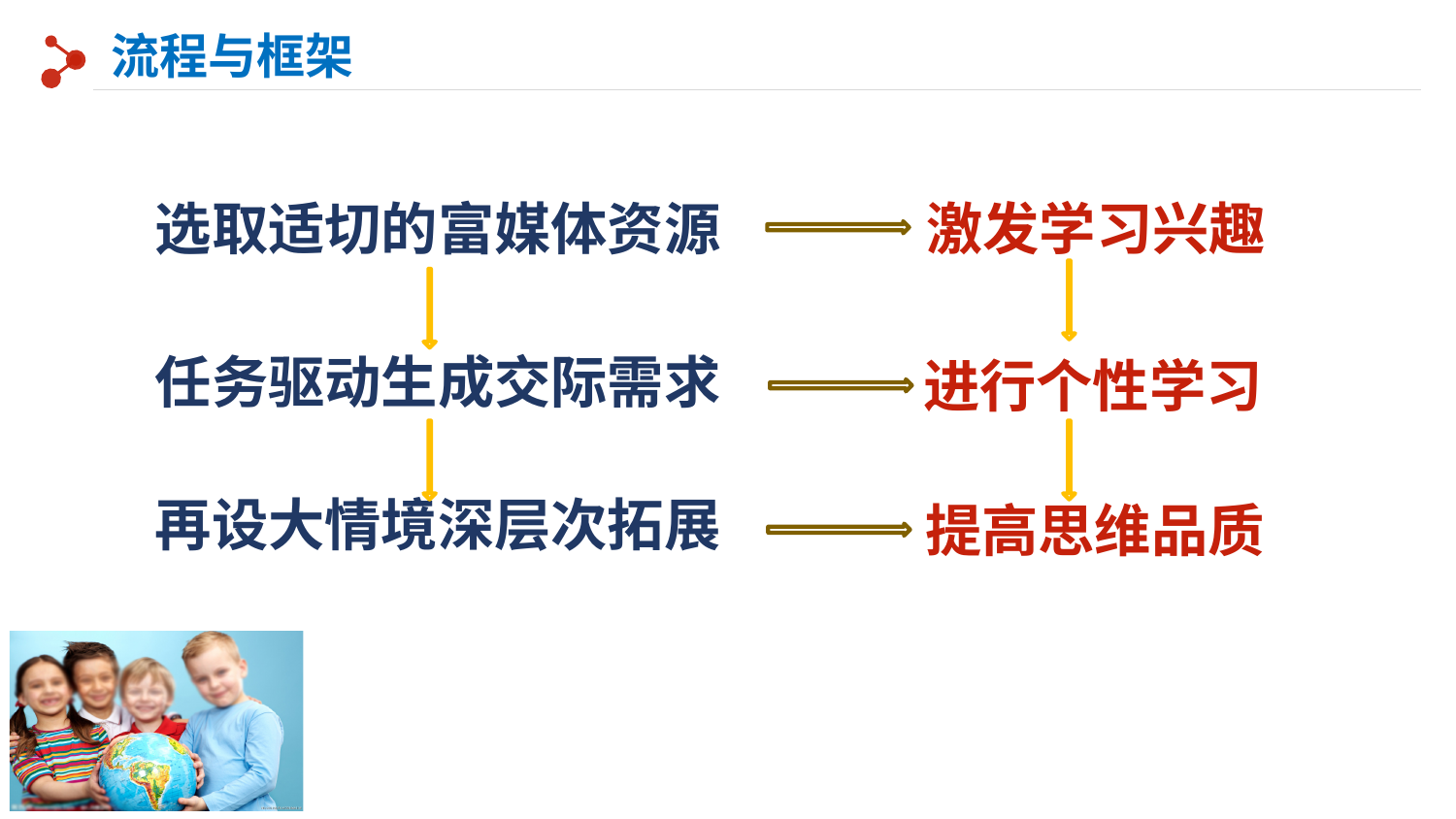

流程与框架
选取适切的富媒体资源
激发学习兴趣

任务驱动生成交际需求
进行个性学习
添加标题

再设大情境深层次拓展
提高思维品质
添加标题